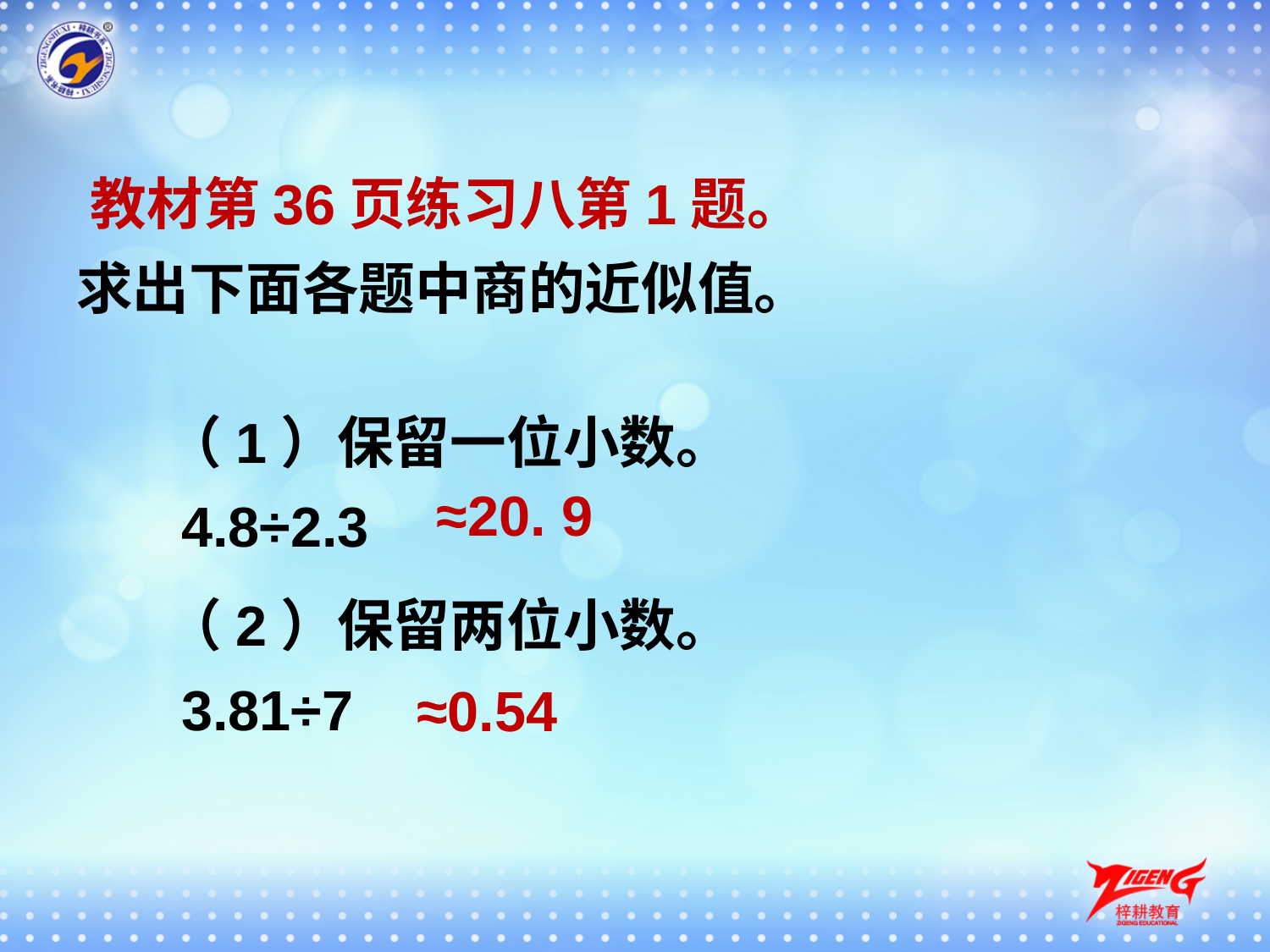

# 教材第36页练习八第1题。 求出下面各题中商的近似值。
（1）保留一位小数。
 4.8÷2.3
≈20. 9
（2）保留两位小数。
 3.81÷7
≈0.54